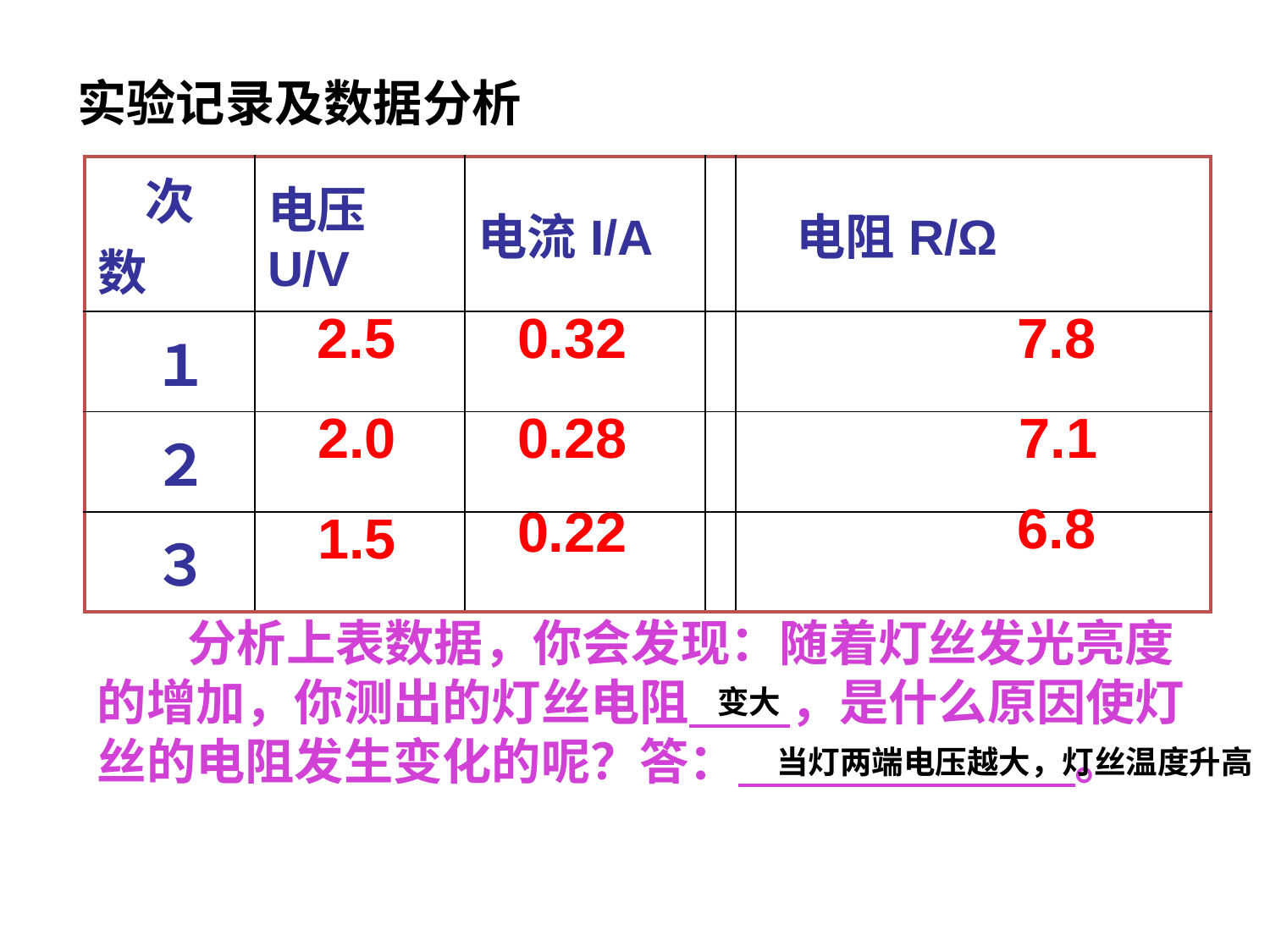

实验记录及数据分析
| 次数 | 电压U/V | 电流I/A |  | 电阻R/Ω |
| --- | --- | --- | --- | --- |
| １ |  |  |  |  |
| ２ |  |  |  |  |
| ３ |  |  |  |  |
2.5
0.32
7.8
2.0
0.28
7.1
6.8
0.22
1.5
       分析上表数据，你会发现：随着灯丝发光亮度的增加，你测出的灯丝电阻         ，是什么原因使灯丝的电阻发生变化的呢？答：                              。
变大
当灯两端电压越大，灯丝温度升高